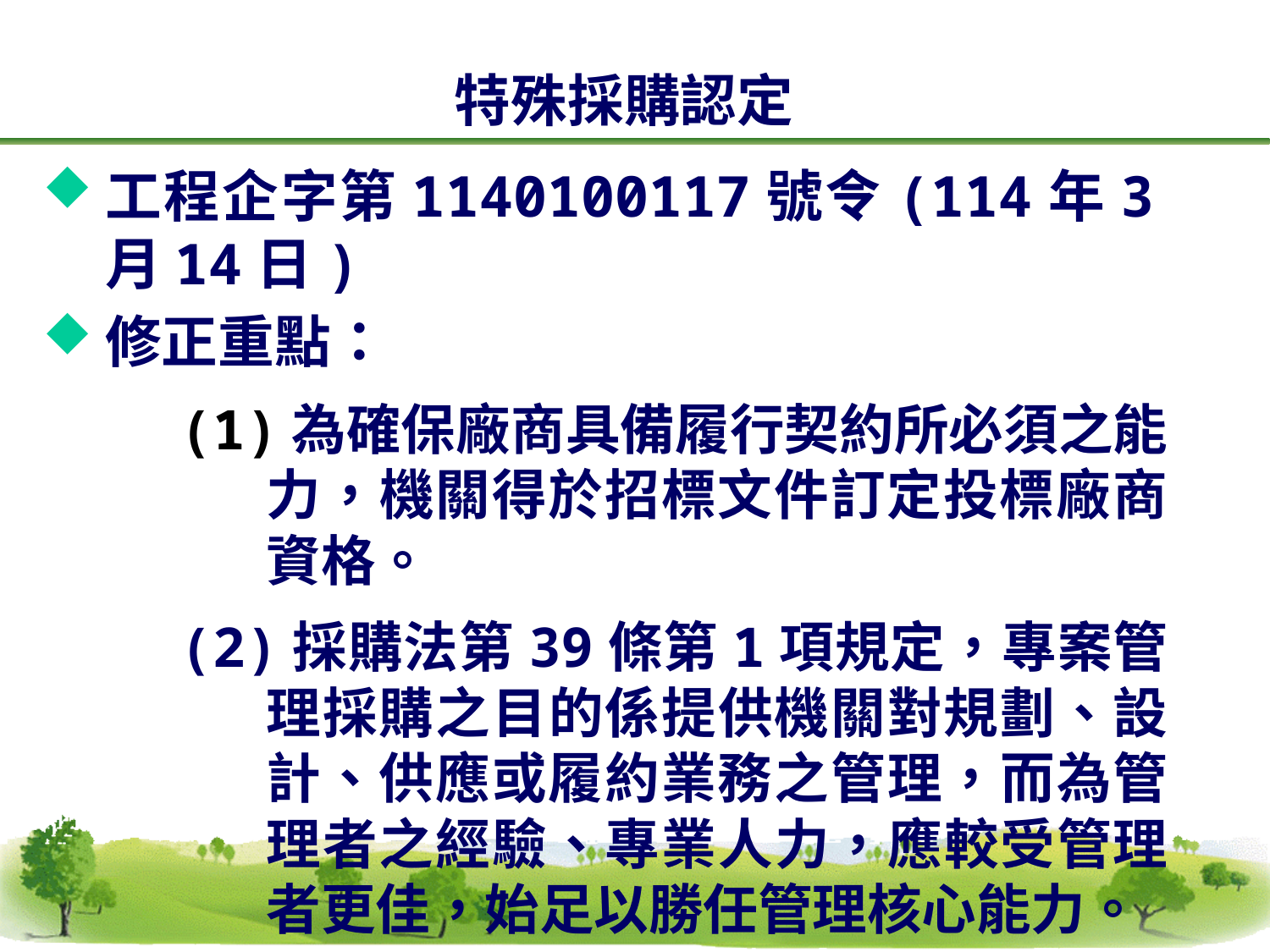

特殊採購認定
工程企字第1140100117號令(114年3月14日)
修正重點：
(1)為確保廠商具備履行契約所必須之能力，機關得於招標文件訂定投標廠商資格。
(2)採購法第39條第1項規定，專案管理採購之目的係提供機關對規劃、設計、供應或履約業務之管理，而為管理者之經驗、專業人力，應較受管理者更佳，始足以勝任管理核心能力。